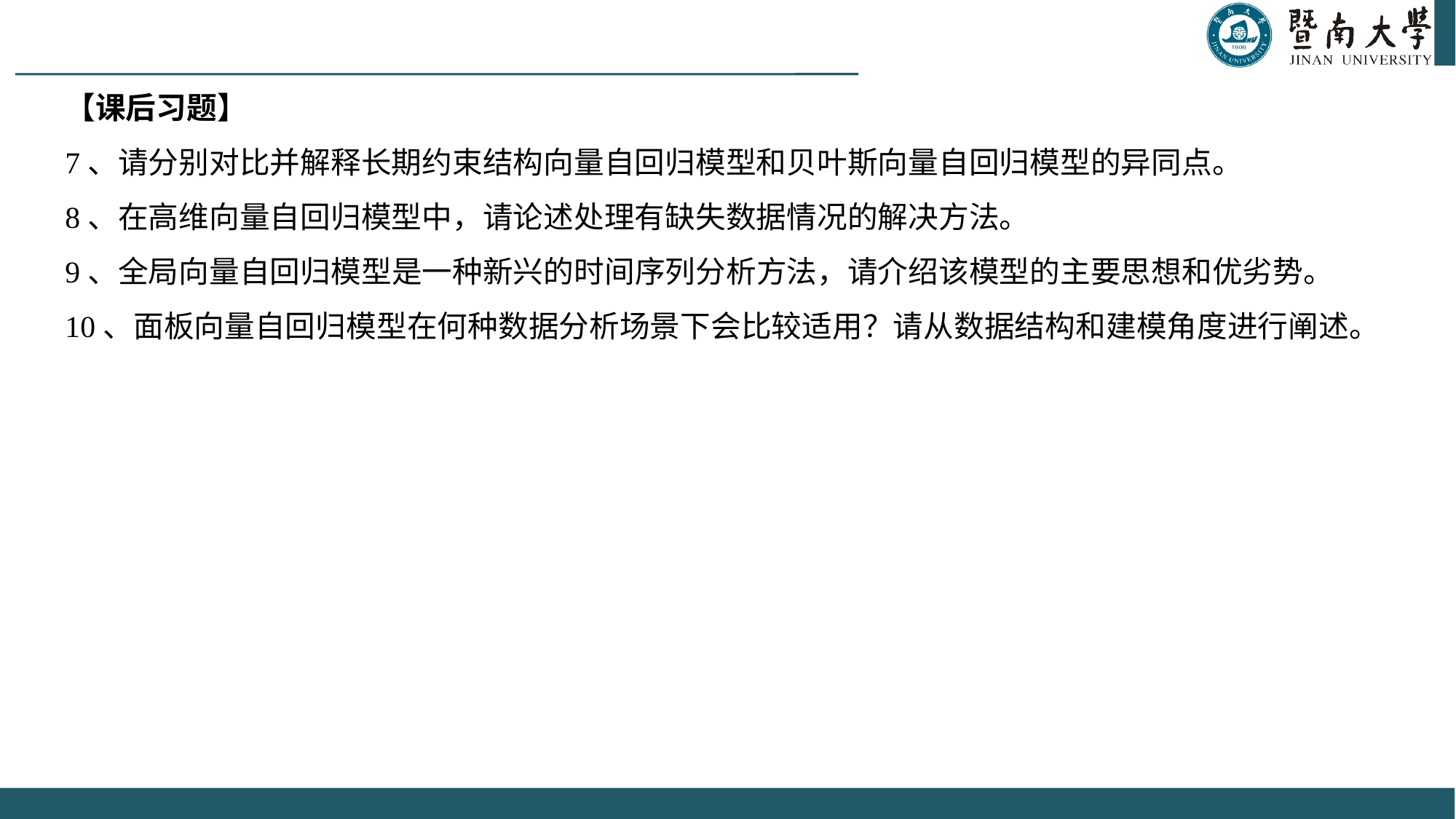

【课后习题】
7、请分别对比并解释长期约束结构向量自回归模型和贝叶斯向量自回归模型的异同点。
8、在高维向量自回归模型中，请论述处理有缺失数据情况的解决方法。
9、全局向量自回归模型是一种新兴的时间序列分析方法，请介绍该模型的主要思想和优劣势。
10、面板向量自回归模型在何种数据分析场景下会比较适用？请从数据结构和建模角度进行阐述。